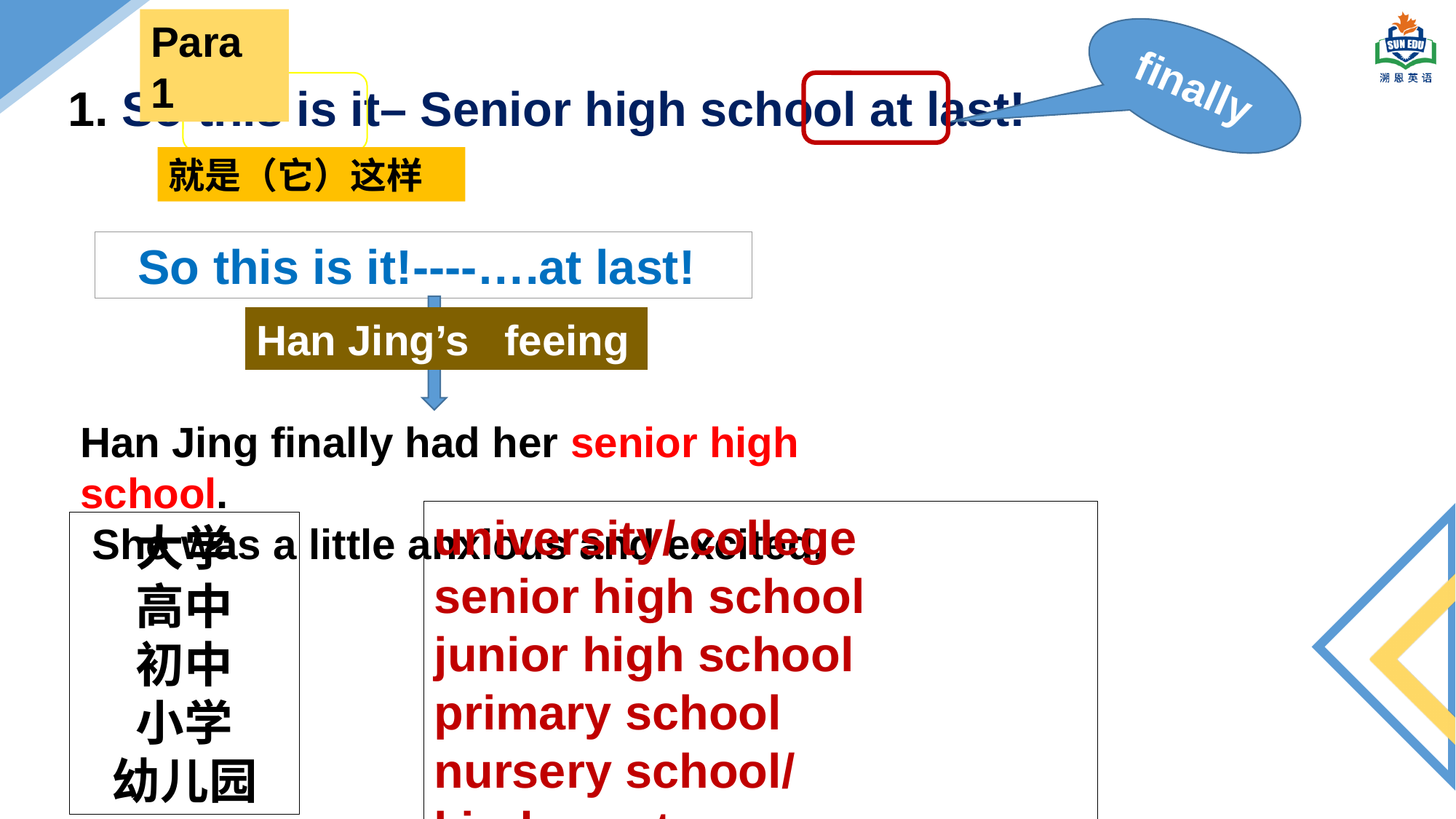

Para 1
finally
1. So this is it– Senior high school at last!

就是（它）这样
So this is it!----….at last!

Han Jing’s   feeing
Han Jing finally had her senior high school.
 She was a little anxious and excited.
university/ college
senior high school
junior high school
primary school
nursery school/ kindergarten
大学
高中
初中
小学
幼儿园